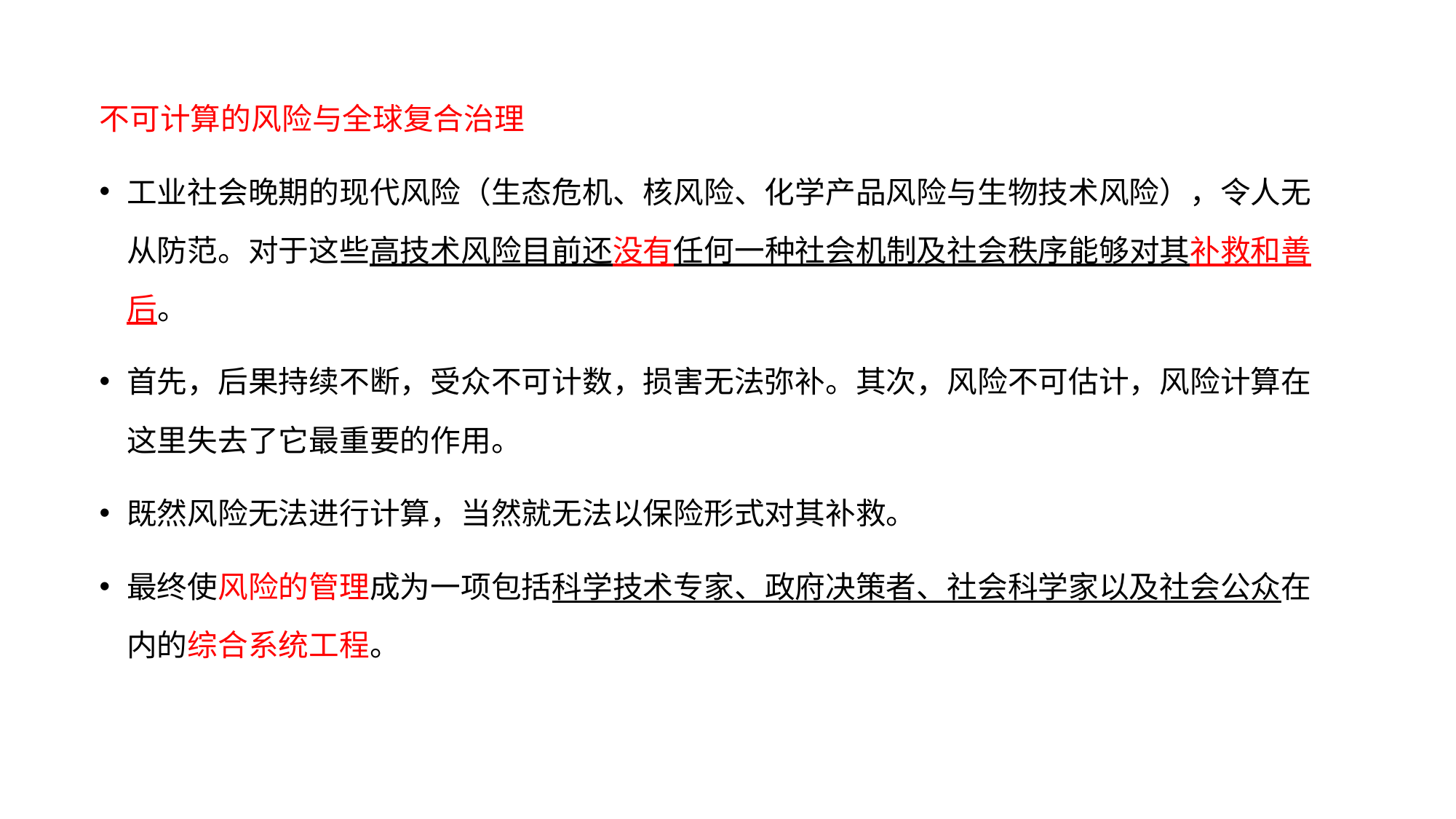

不可计算的风险与全球复合治理
工业社会晚期的现代风险（生态危机、核风险、化学产品风险与生物技术风险），令人无从防范。对于这些高技术风险目前还没有任何一种社会机制及社会秩序能够对其补救和善后。
首先，后果持续不断，受众不可计数，损害无法弥补。其次，风险不可估计，风险计算在这里失去了它最重要的作用。
既然风险无法进行计算，当然就无法以保险形式对其补救。
最终使风险的管理成为一项包括科学技术专家、政府决策者、社会科学家以及社会公众在内的综合系统工程。